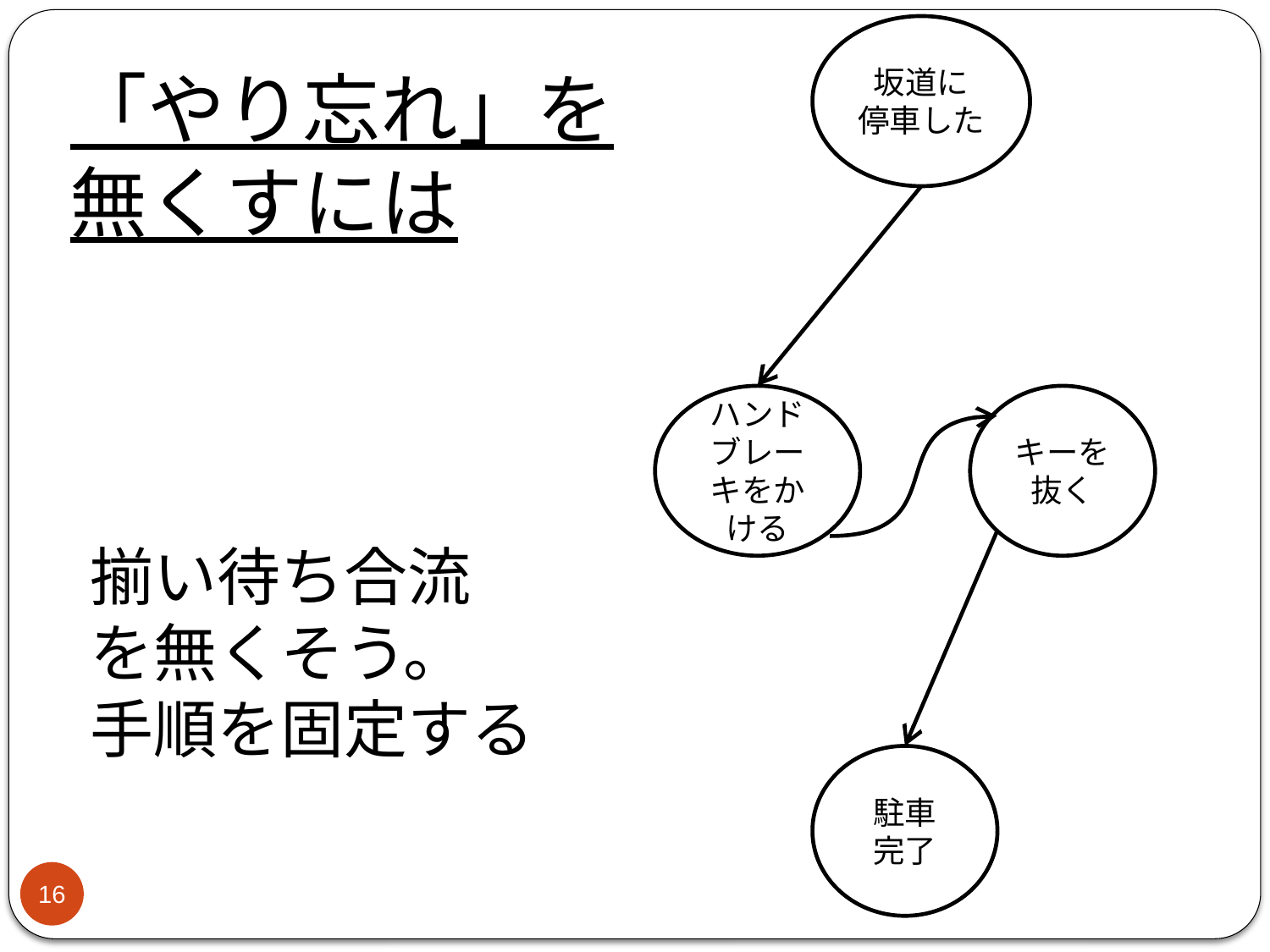

坂道に
停車した
「やり忘れ」を
無くすには
ハンド
ブレーキをかける
キーを抜く
揃い待ち合流
を無くそう。
手順を固定する
駐車
完了
16